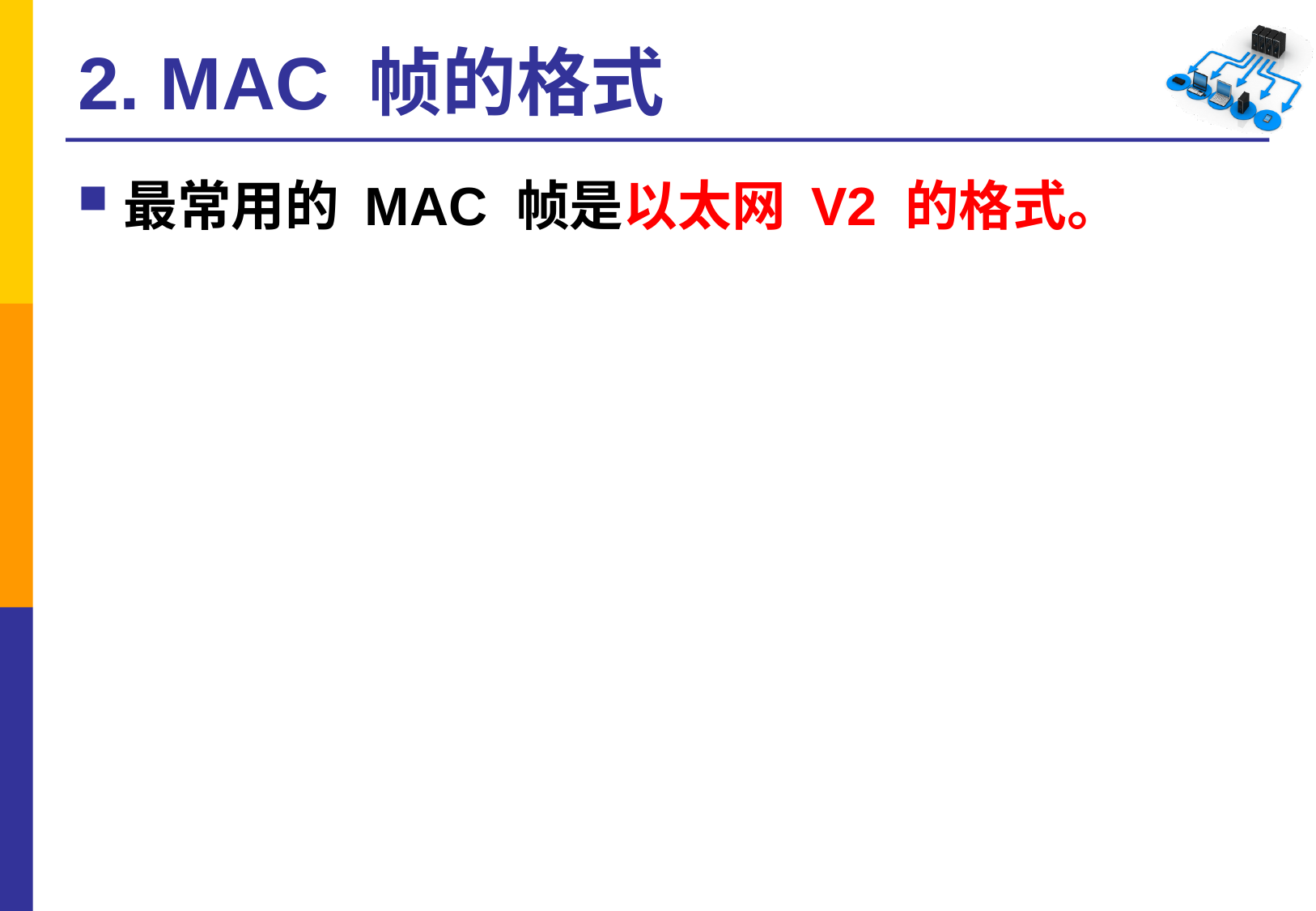

# 2. MAC 帧的格式
最常用的 MAC 帧是以太网 V2 的格式。